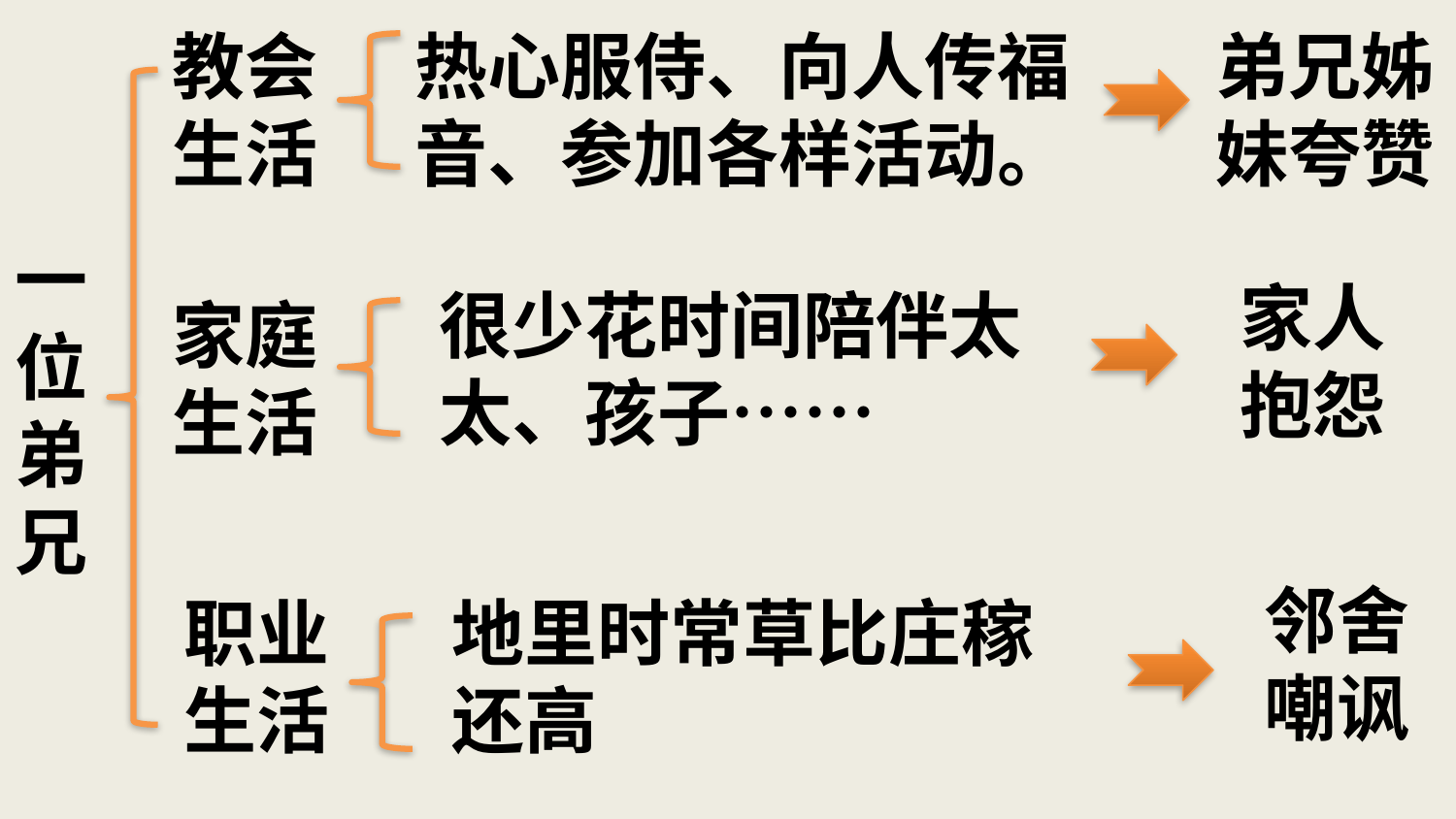

# 一位弟兄
教会生活
热心服侍、向人传福音、参加各样活动。
弟兄姊妹夸赞

很少花时间陪伴太太、孩子……
家人抱怨
家庭生活

邻舍嘲讽
地里时常草比庄稼还高
职业 生活